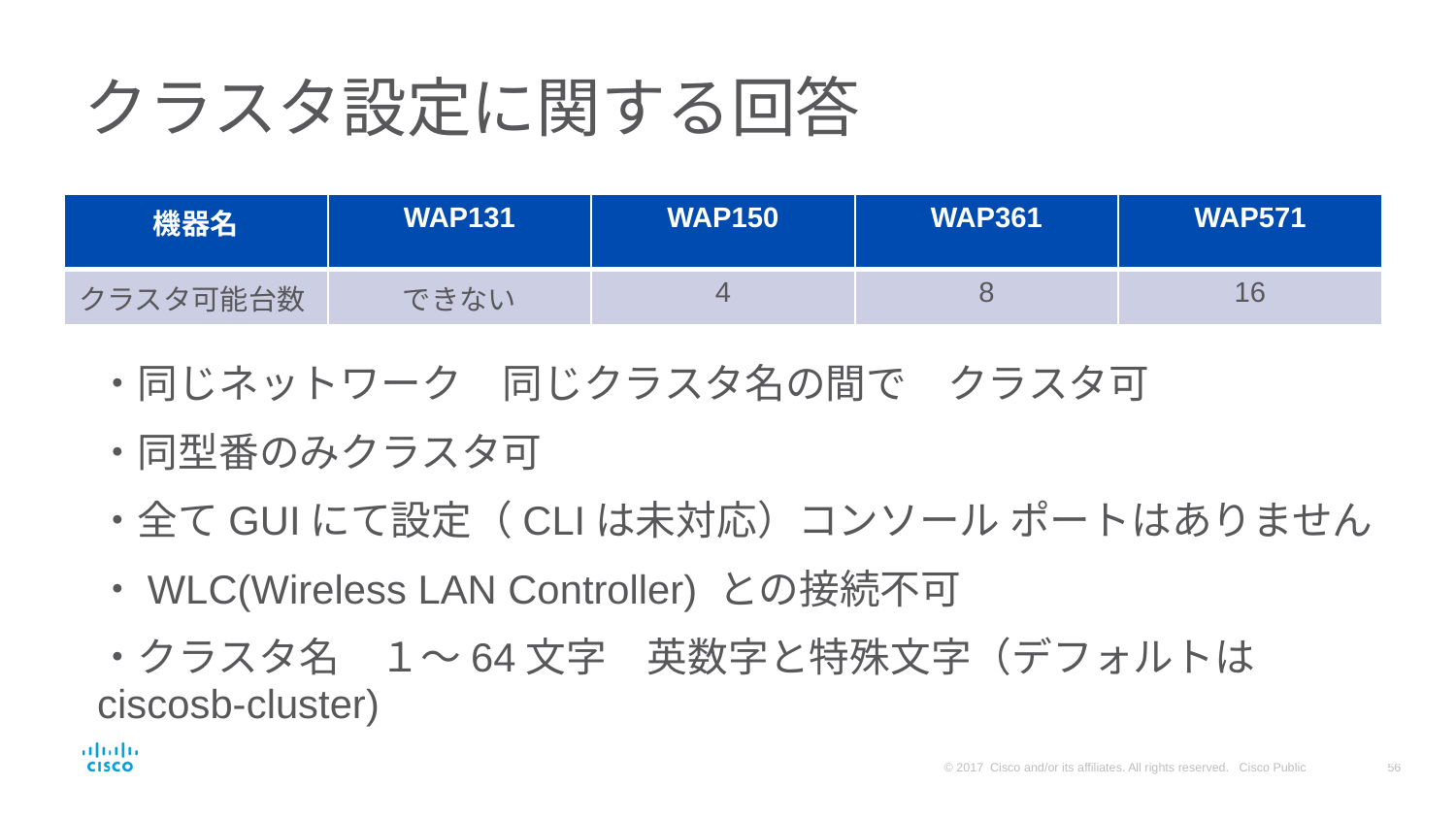

# クラスタ設定に関する回答
| 機器名 | WAP131 | WAP150 | WAP361 | WAP571 |
| --- | --- | --- | --- | --- |
| クラスタ可能台数 | できない | 4 | 8 | 16 |

・同じネットワーク　同じクラスタ名の間で　クラスタ可
・同型番のみクラスタ可
・全てGUIにて設定（CLIは未対応）コンソール ポートはありません
・WLC(Wireless LAN Controller) との接続不可
・クラスタ名　１～64文字　英数字と特殊文字（デフォルトはciscosb-cluster)